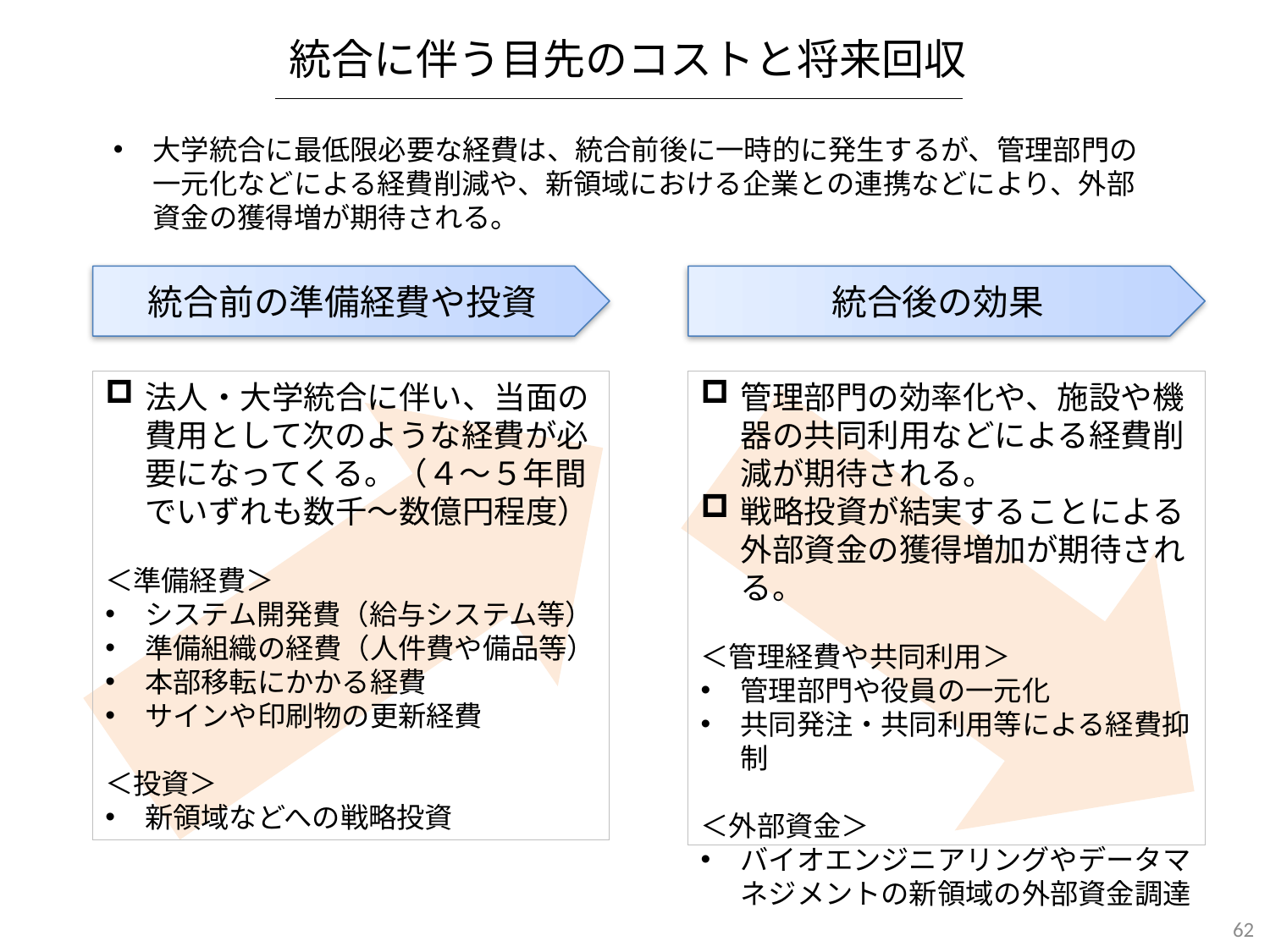

統合に伴う目先のコストと将来回収
大学統合に最低限必要な経費は、統合前後に一時的に発生するが、管理部門の一元化などによる経費削減や、新領域における企業との連携などにより、外部資金の獲得増が期待される。
統合前の準備経費や投資
統合後の効果
法人・大学統合に伴い、当面の費用として次のような経費が必要になってくる。（４～５年間でいずれも数千～数億円程度）

＜準備経費＞
システム開発費（給与システム等）
準備組織の経費（人件費や備品等）
本部移転にかかる経費
サインや印刷物の更新経費

＜投資＞
新領域などへの戦略投資
管理部門の効率化や、施設や機器の共同利用などによる経費削減が期待される。
戦略投資が結実することによる外部資金の獲得増加が期待される。

＜管理経費や共同利用＞
管理部門や役員の一元化
共同発注・共同利用等による経費抑制

＜外部資金＞
バイオエンジニアリングやデータマネジメントの新領域の外部資金調達

62